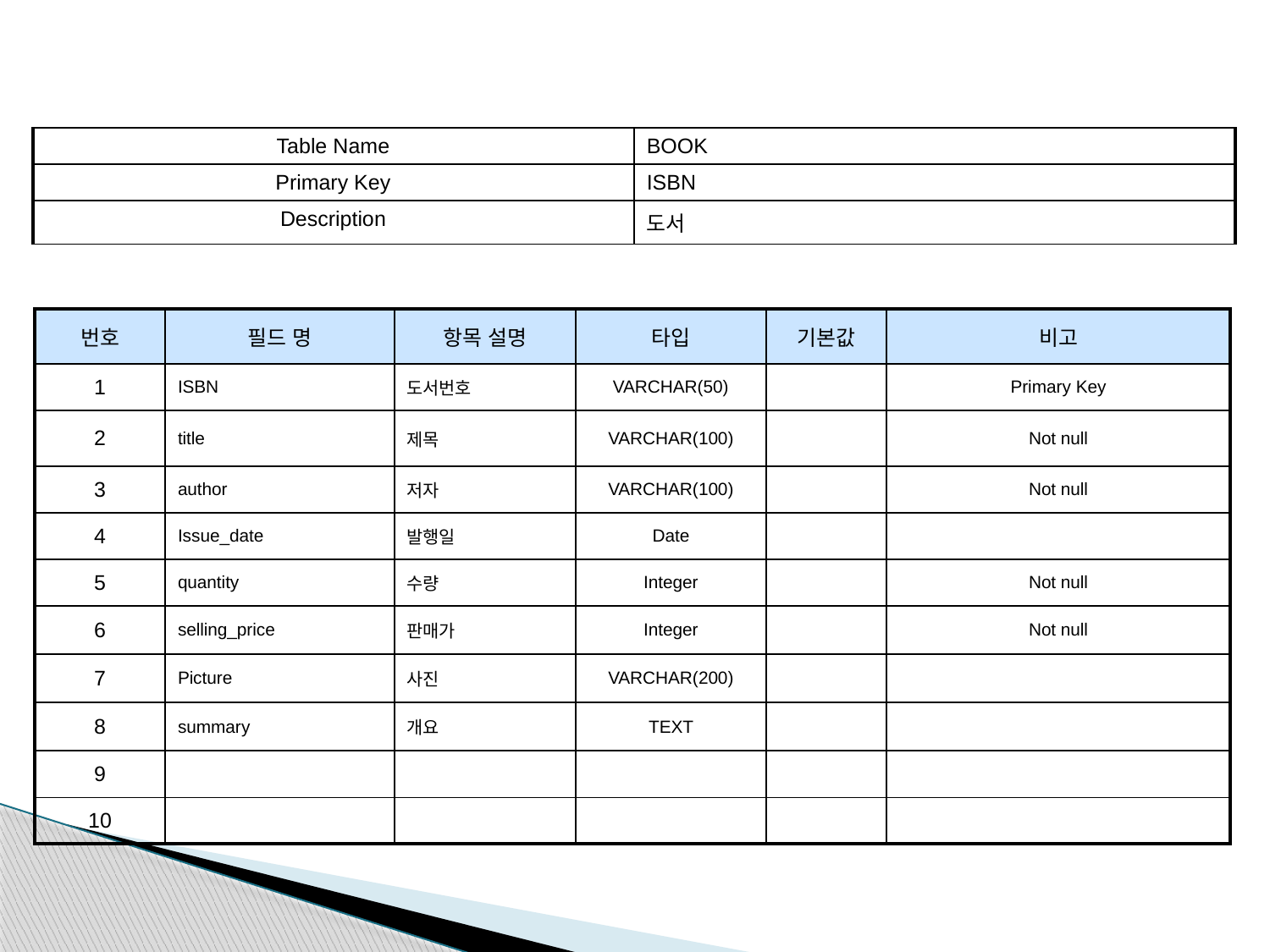

| Table Name | BOOK |
| --- | --- |
| Primary Key | ISBN |
| Description | 도서 |
| 번호 | 필드 명 | 항목 설명 | 타입 | 기본값 | 비고 |
| --- | --- | --- | --- | --- | --- |
| 1 | ISBN | 도서번호 | VARCHAR(50) |  | Primary Key |
| 2 | title | 제목 | VARCHAR(100) |  | Not null |
| 3 | author | 저자 | VARCHAR(100) |  | Not null |
| 4 | Issue\_date | 발행일 | Date |  |  |
| 5 | quantity | 수량 | Integer |  | Not null |
| 6 | selling\_price | 판매가 | Integer |  | Not null |
| 7 | Picture | 사진 | VARCHAR(200) |  |  |
| 8 | summary | 개요 | TEXT |  |  |
| 9 |  |  |  |  |  |
| 10 |  |  |  |  |  |